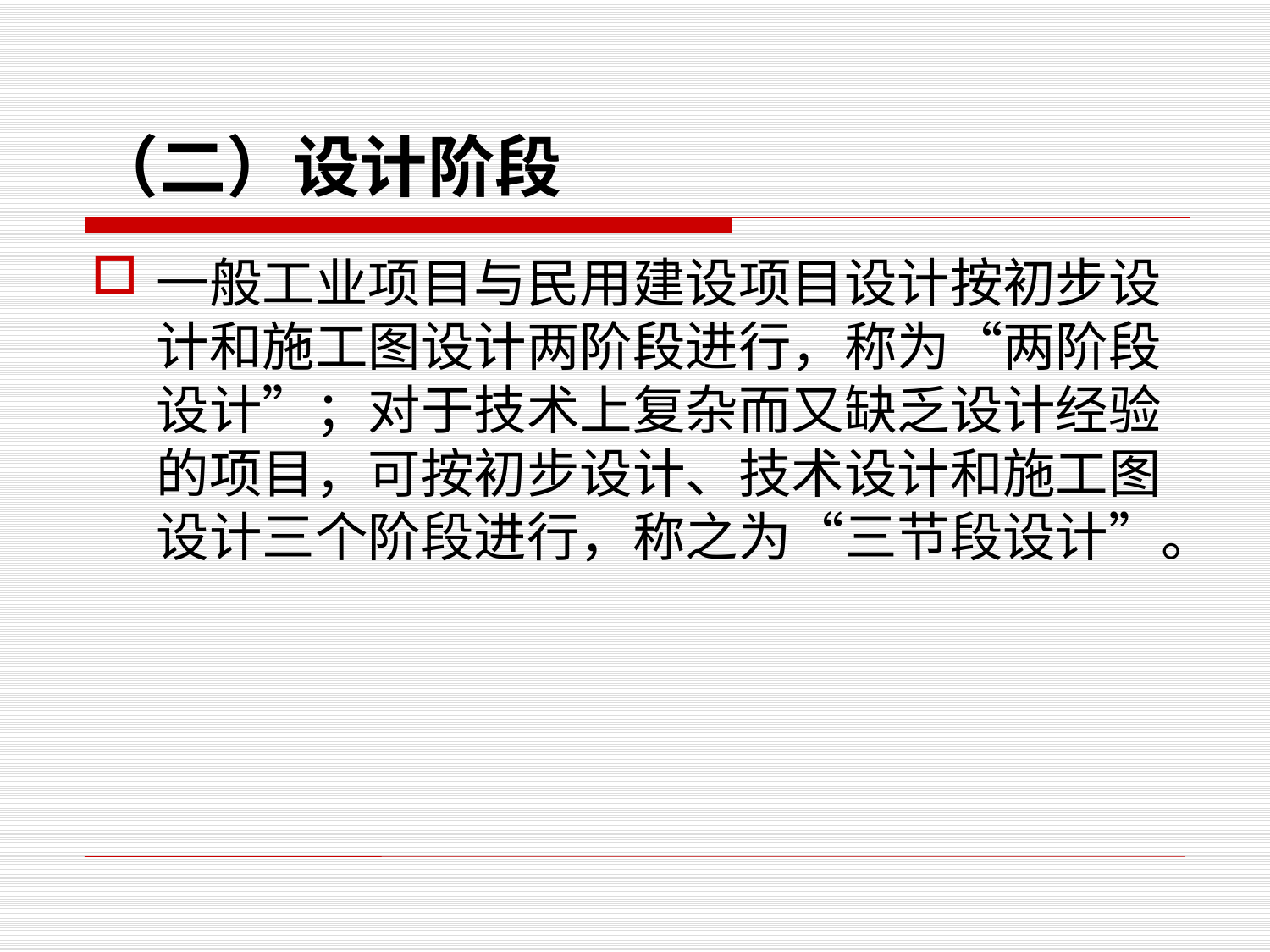

# （二）设计阶段
一般工业项目与民用建设项目设计按初步设计和施工图设计两阶段进行，称为“两阶段设计”；对于技术上复杂而又缺乏设计经验的项目，可按初步设计、技术设计和施工图设计三个阶段进行，称之为“三节段设计”。